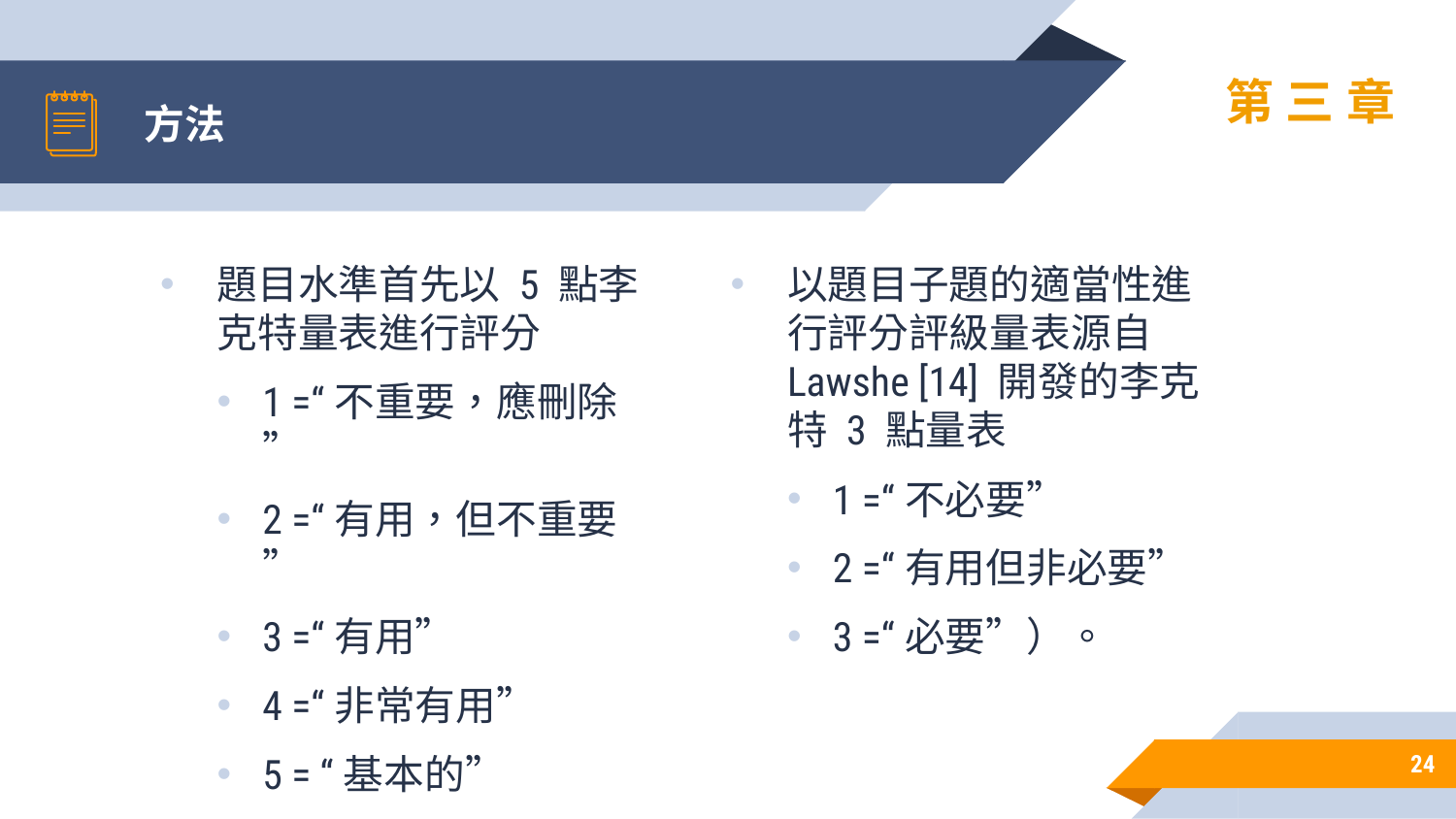

# 方法
第三章

題目水準首先以 5 點李克特量表進行評分
1 =“不重要，應刪除”
2 =“有用，但不重要”
3 =“有用”
4 =“非常有用”
5 = “基本的”

以題目子題的適當性進行評分評級量表源自 Lawshe [14] 開發的李克特 3 點量表
1 =“不必要”
2 =“有用但非必要”
3 =“必要”）。

24